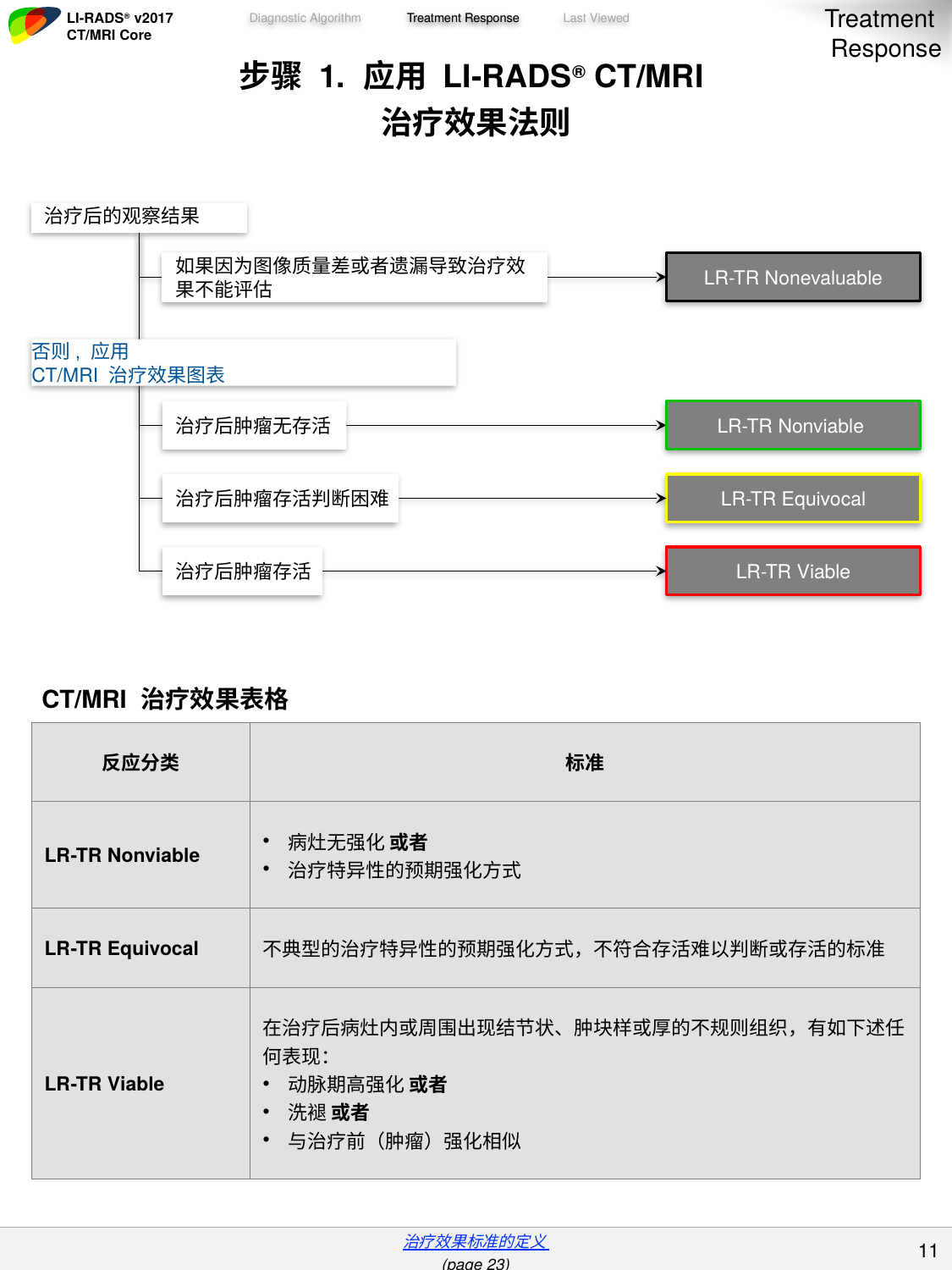

Treatment
Response
Treatment Response
| 步骤 1. 应用 LI-RADS® CT/MRI 治疗效果法则 |  |
| --- | --- |
|  |  |
| CT/MRI 治疗效果表格 |  |
| 反应分类 | 标准 |
| LR-TR Nonviable | 病灶无强化 或者 治疗特异性的预期强化方式 |
| LR-TR Equivocal | 不典型的治疗特异性的预期强化方式，不符合存活难以判断或存活的标准 |
| LR-TR Viable | 在治疗后病灶内或周围出现结节状、肿块样或厚的不规则组织，有如下述任何表现： 动脉期高强化 或者 洗褪 或者 与治疗前（肿瘤）强化相似 |
治疗后的观察结果
如果因为图像质量差或者遗漏导致治疗效果不能评估
LR-TR Nonevaluable
否则, 应用
CT/MRI 治疗效果图表
治疗后肿瘤无存活
LR-TR Nonviable
治疗后肿瘤存活判断困难
LR-TR Equivocal
治疗后肿瘤存活
LR-TR Viable
| 治疗效果标准的定义 (page 23) |
| --- |
11